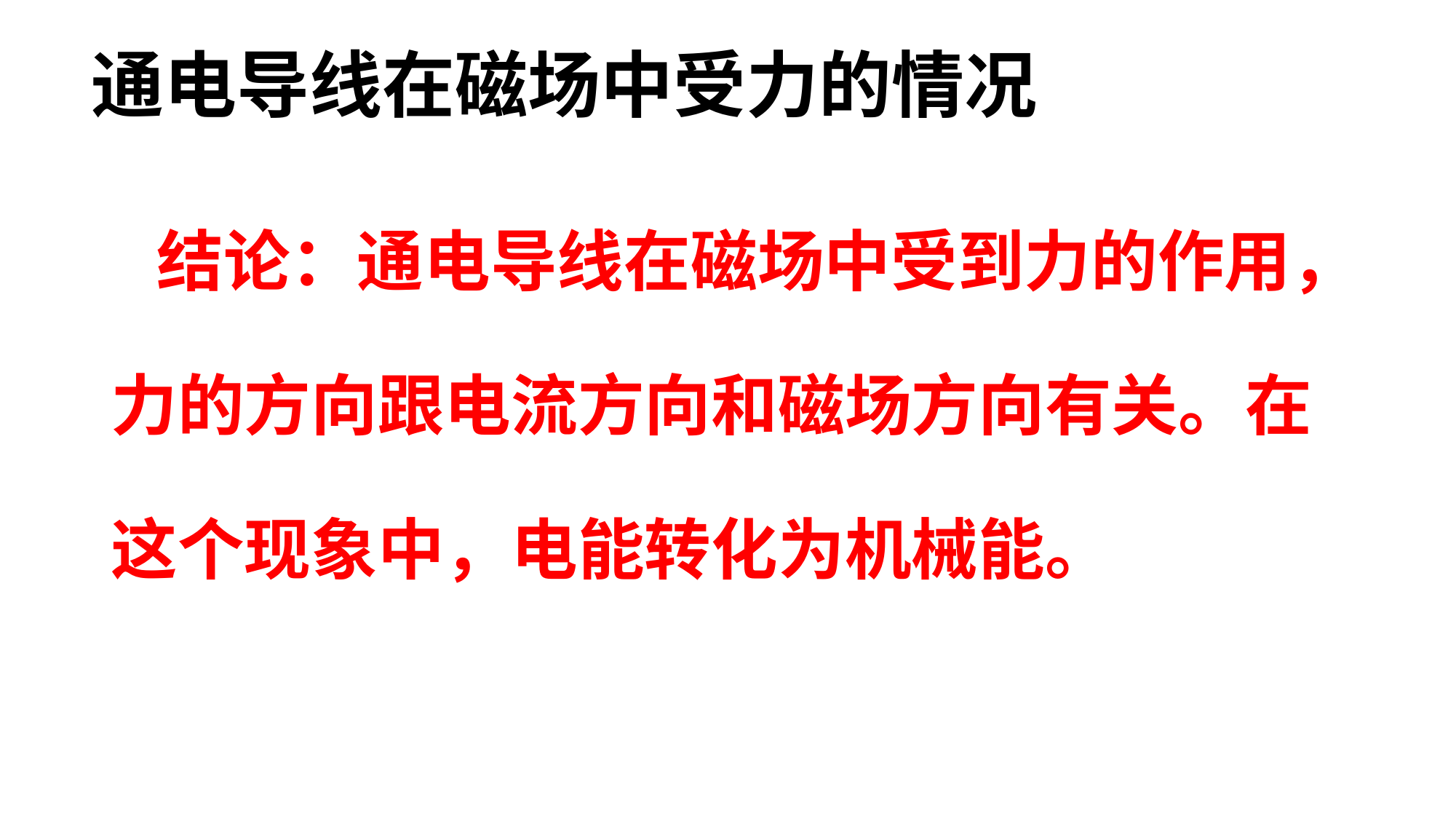

# 通电导线在磁场中受力的情况
  结论：通电导线在磁场中受到力的作用，力的方向跟电流方向和磁场方向有关。在这个现象中，电能转化为机械能。